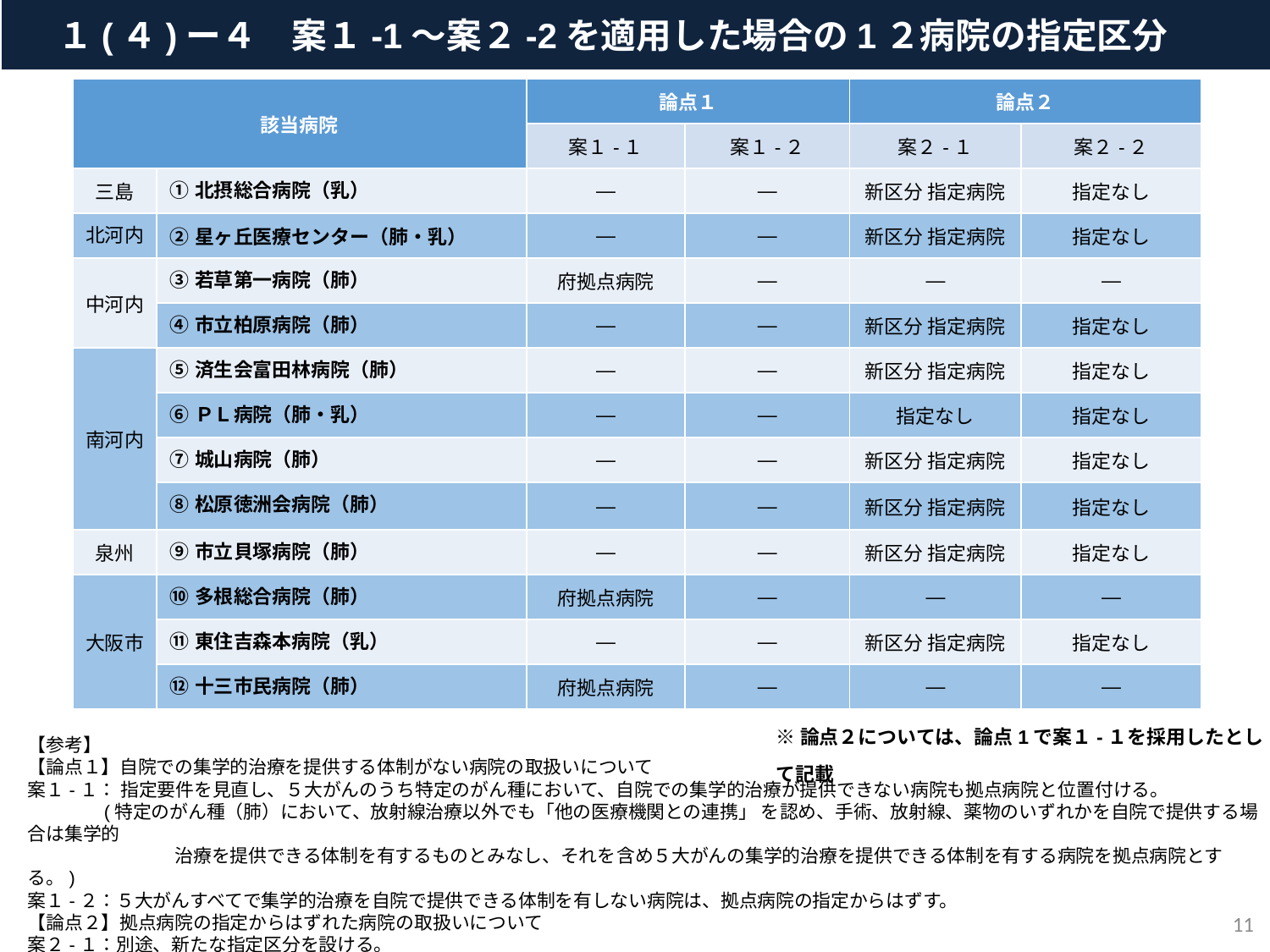

１(４)ー４　案１-1～案２-2を適用した場合の1２病院の指定区分
| 該当病院 |  | 論点１ |  | 論点２ |  |
| --- | --- | --- | --- | --- | --- |
|  |  | 案１-１ | 案１-２ | 案２-１ | 案２-２ |
| 三島 | ①北摂総合病院（乳） | ― | ― | 新区分 指定病院 | 指定なし |
| 北河内 | ②星ヶ丘医療センター（肺・乳） | ― | ― | 新区分 指定病院 | 指定なし |
| 中河内 | ③若草第一病院（肺） | 府拠点病院 | ― | ― | ― |
|  | ④市立柏原病院（肺） | ― | ― | 新区分 指定病院 | 指定なし |
| 南河内 | ⑤済生会富田林病院（肺） | ― | ― | 新区分 指定病院 | 指定なし |
|  | ⑥ＰＬ病院（肺・乳） | ― | ― | 指定なし | 指定なし |
|  | ⑦城山病院（肺） | ― | ― | 新区分 指定病院 | 指定なし |
|  | ⑧松原徳洲会病院（肺） | ― | ― | 新区分 指定病院 | 指定なし |
| 泉州 | ⑨市立貝塚病院（肺） | ― | ― | 新区分 指定病院 | 指定なし |
| 大阪市 | ⑩多根総合病院（肺） | 府拠点病院 | ― | ― | ― |
|  | ⑪東住吉森本病院（乳） | ― | ― | 新区分 指定病院 | 指定なし |
|  | ⑫十三市民病院（肺） | 府拠点病院 | ― | ― | ― |
※論点２については、論点1で案１-１を採用したとして記載
【参考】
【論点１】自院での集学的治療を提供する体制がない病院の取扱いについて
案１-１： 指定要件を見直し、５大がんのうち特定のがん種において、自院での集学的治療が提供できない病院も拠点病院と位置付ける。
               (特定のがん種（肺）において、放射線治療以外でも「他の医療機関との連携」 を認め、手術、放射線、薬物のいずれかを自院で提供する場合は集学的
　　　　　　　　治療を提供できる体制を有するものとみなし、それを含め５大がんの集学的治療を提供できる体制を有する病院を拠点病院とする。)
案１-２：５大がんすべてで集学的治療を自院で提供できる体制を有しない病院は、拠点病院の指定からはずす。
【論点２】拠点病院の指定からはずれた病院の取扱いについて
案２-１：別途、新たな指定区分を設ける。
案２-２：特に新たな指定は行わない。
11